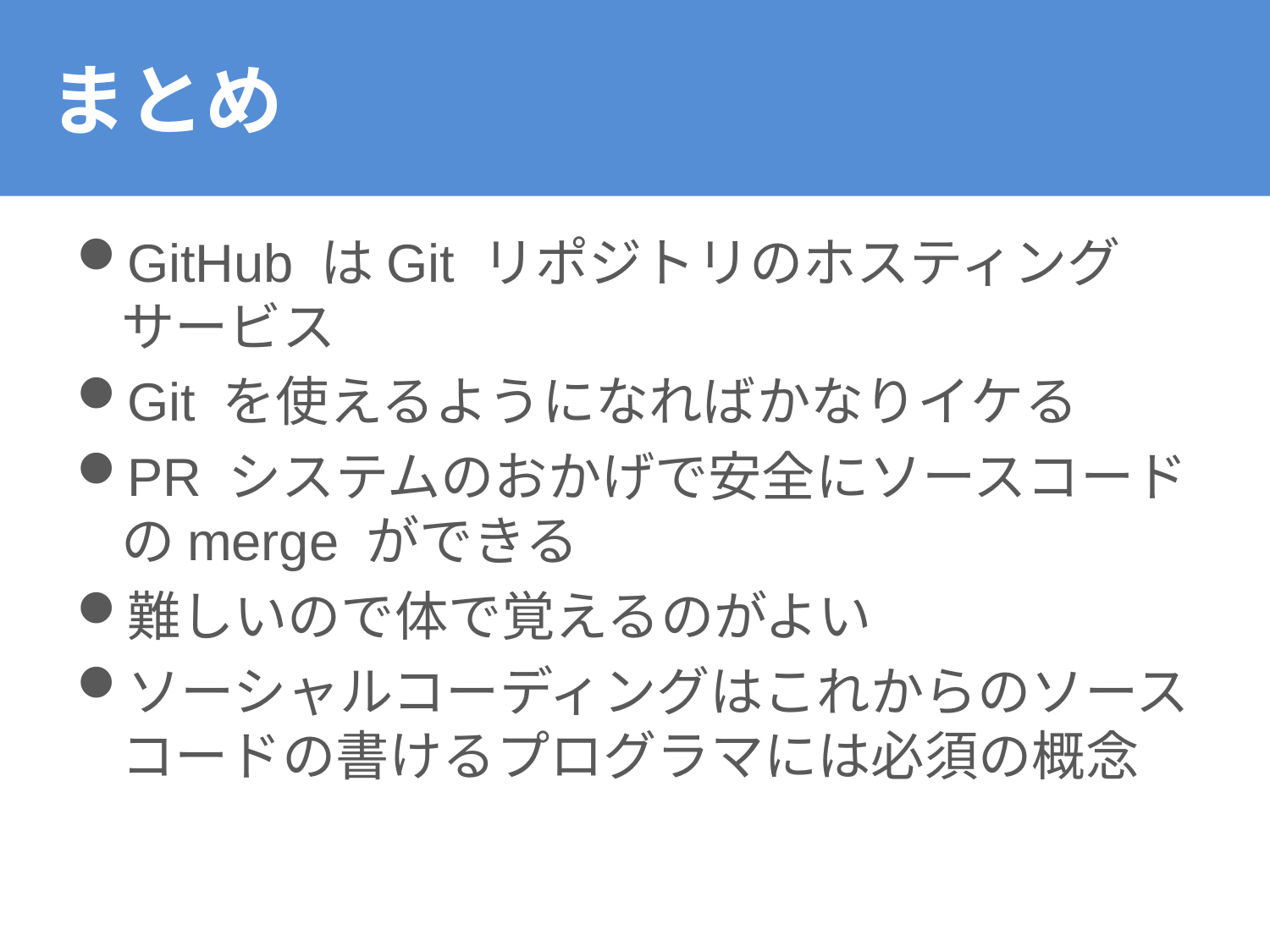

# まとめ
GitHub はGit リポジトリのホスティングサービス
Git を使えるようになればかなりイケる
PR システムのおかげで安全にソースコードのmerge ができる
難しいので体で覚えるのがよい
ソーシャルコーディングはこれからのソースコードの書けるプログラマには必須の概念